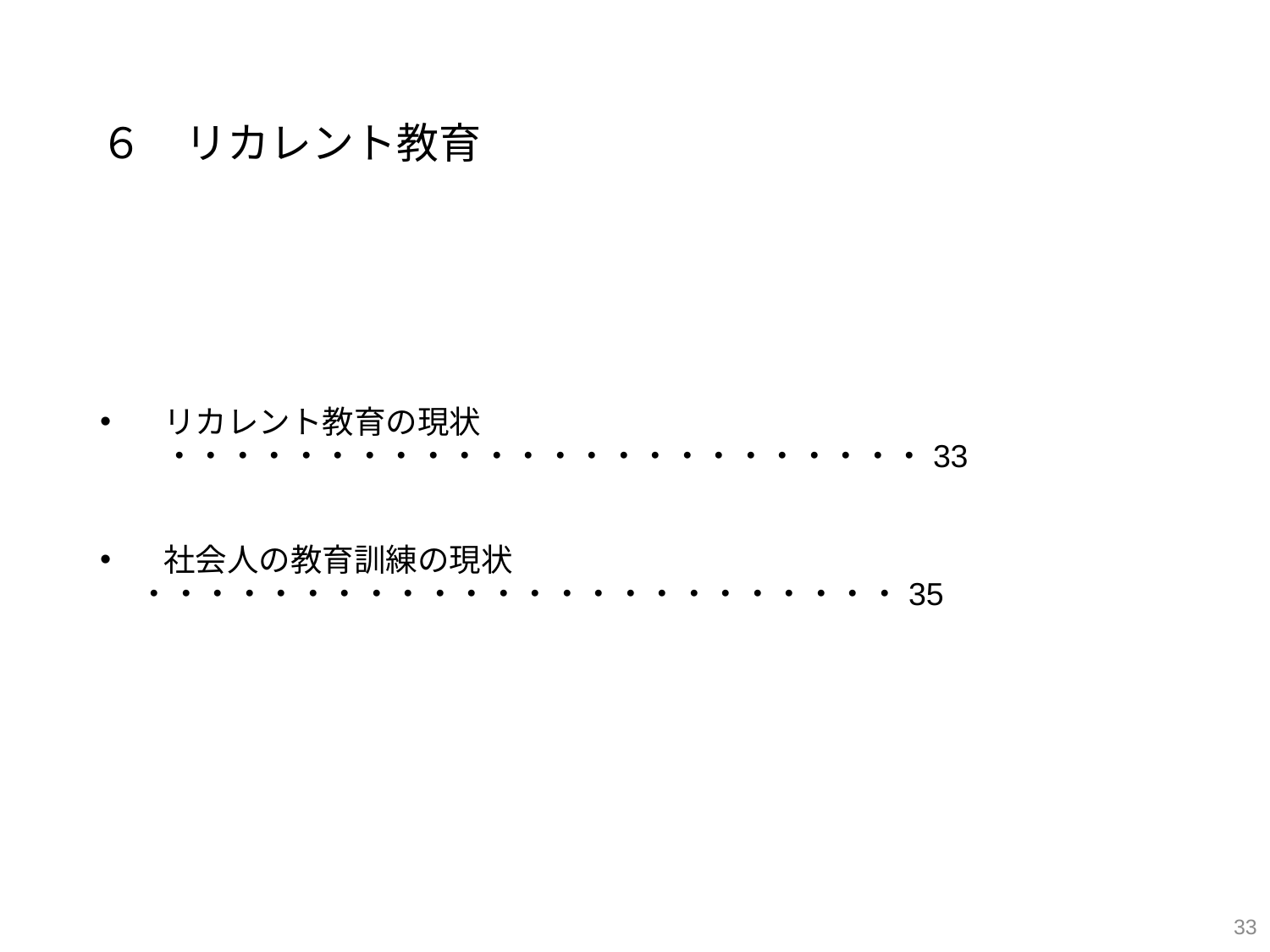

# ６　リカレント教育
　リカレント教育の現状　　　　　　　　　　　・・・・・・・・・・・・・・・・・・・・・・・・33

　社会人の教育訓練の現状　　　　　　　 ・・・・・・・・・・・・・・・・・・・・・・・・35
33